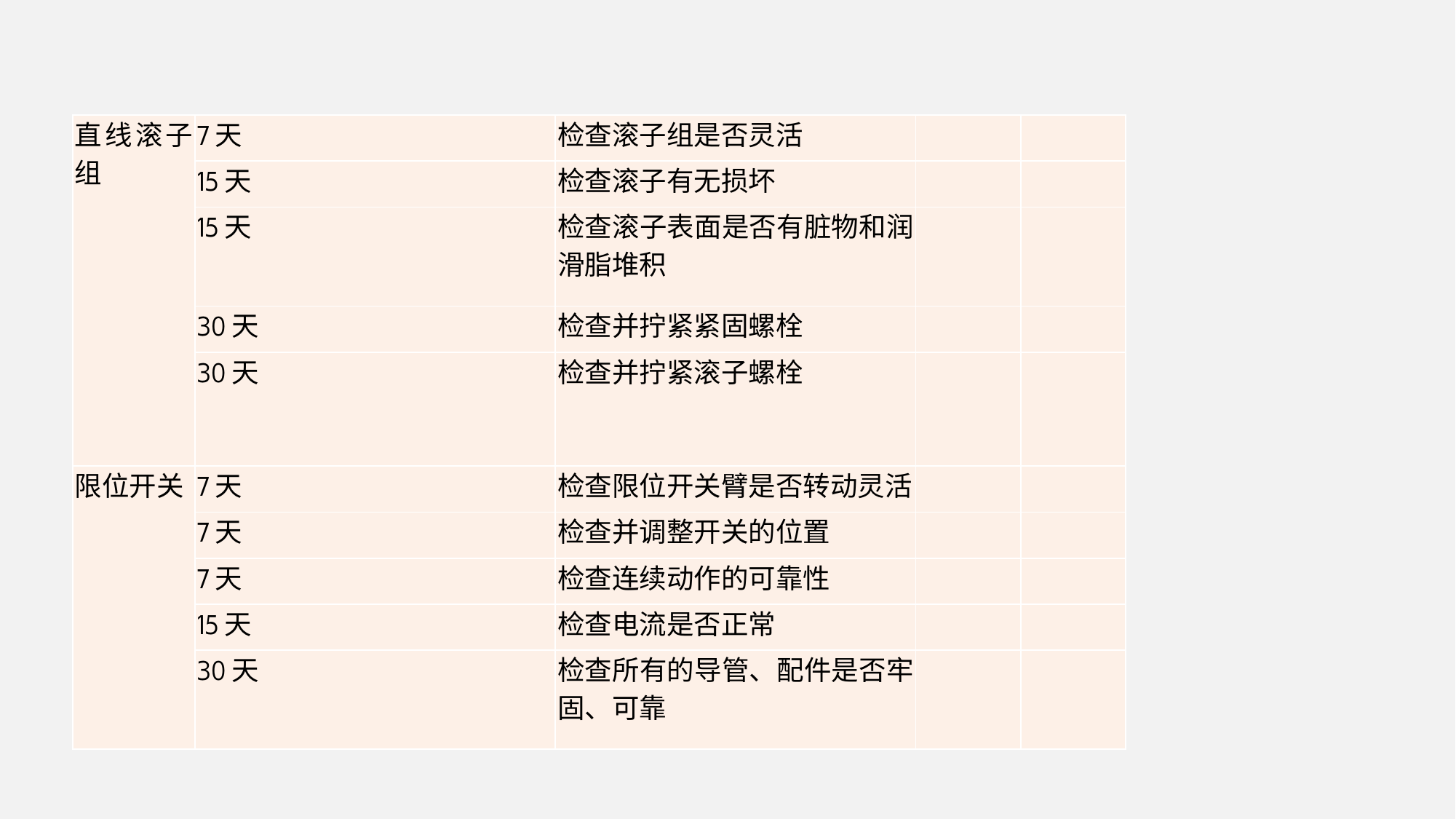

| 直线滚子组 | 7天 | 检查滚子组是否灵活 |  |  |
| --- | --- | --- | --- | --- |
|  | 15天 | 检查滚子有无损坏 |  |  |
|  | 15天 | 检查滚子表面是否有脏物和润滑脂堆积 |  |  |
|  | 30天 | 检查并拧紧紧固螺栓 |  |  |
|  | 30天 | 检查并拧紧滚子螺栓 |  |  |
| 限位开关 | 7天 | 检查限位开关臂是否转动灵活 |  |  |
|  | 7天 | 检查并调整开关的位置 |  |  |
|  | 7天 | 检查连续动作的可靠性 |  |  |
|  | 15天 | 检查电流是否正常 |  |  |
|  | 30天 | 检查所有的导管、配件是否牢固、可靠 |  |  |